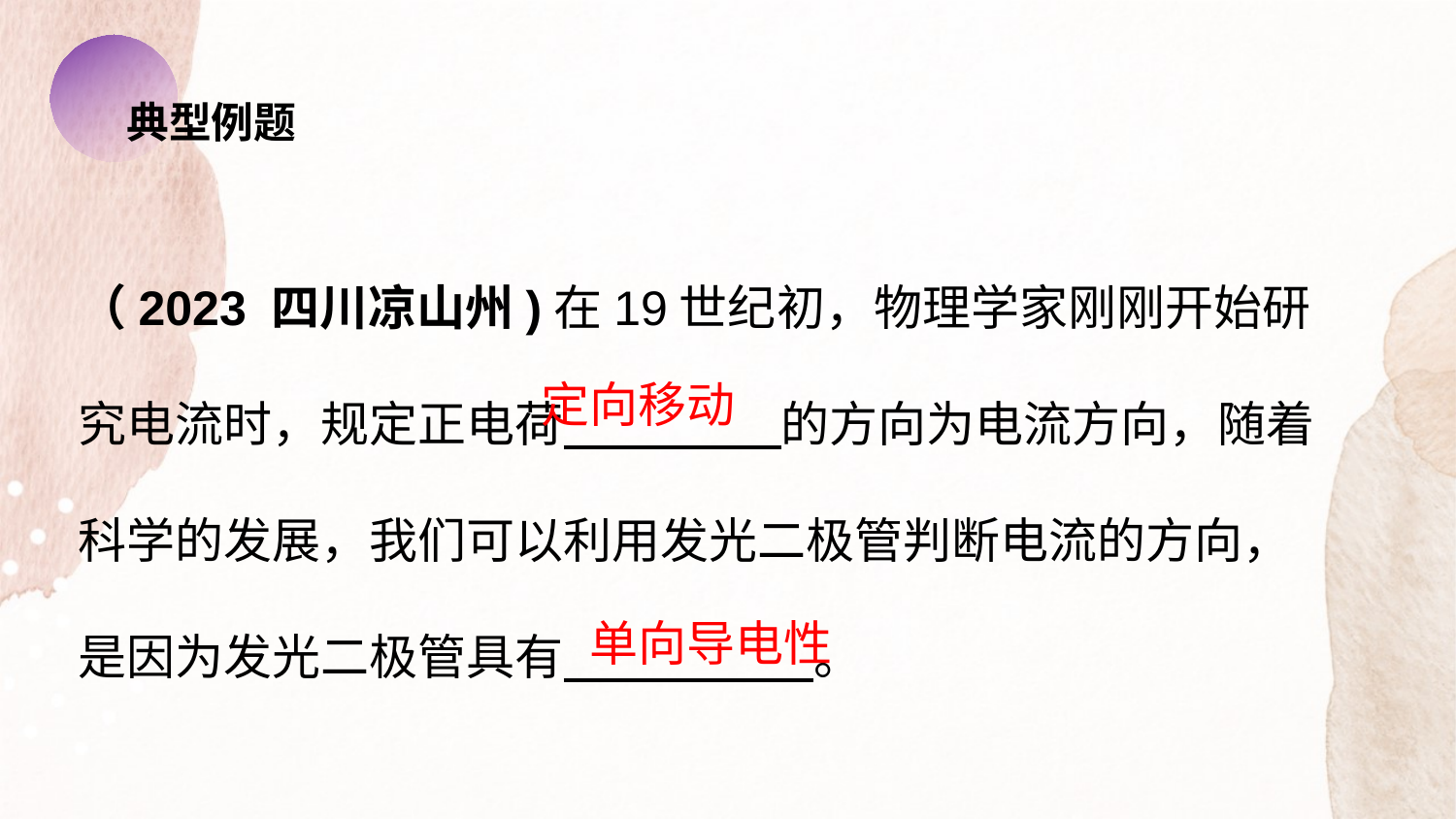

典型例题
（2023 四川凉山州)在19世纪初，物理学家刚刚开始研究电流时，规定正电荷　   　        的方向为电流方向，随着科学的发展，我们可以利用发光二极管判断电流的方向，是因为发光二极管具有　   　           。
定向移动
单向导电性